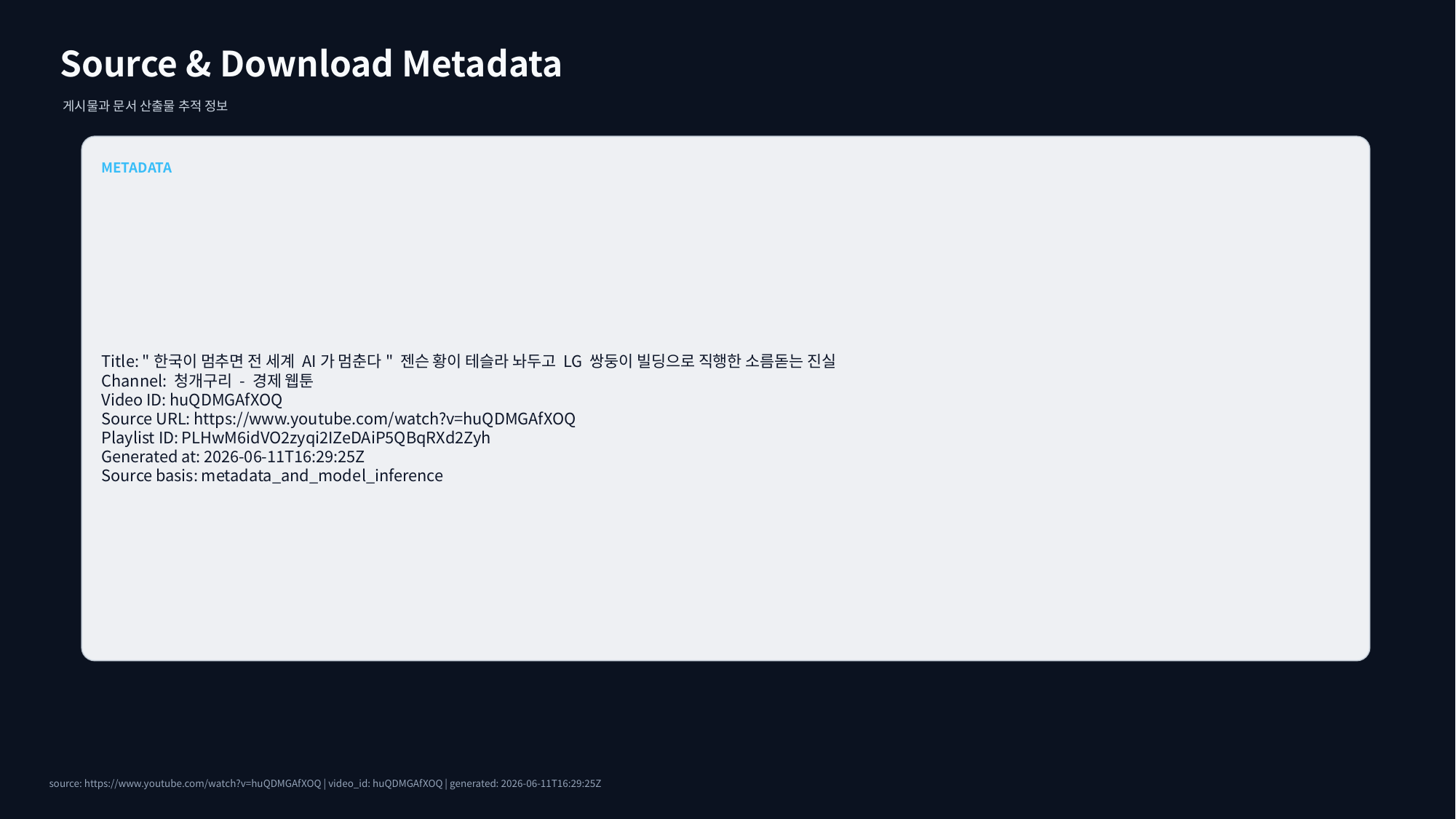

Source & Download Metadata
게시물과 문서 산출물 추적 정보

METADATA
Title: "한국이 멈추면 전 세계 AI가 멈춘다" 젠슨 황이 테슬라 놔두고 LG 쌍둥이 빌딩으로 직행한 소름돋는 진실
Channel: 청개구리 - 경제 웹툰
Video ID: huQDMGAfXOQ
Source URL: https://www.youtube.com/watch?v=huQDMGAfXOQ
Playlist ID: PLHwM6idVO2zyqi2IZeDAiP5QBqRXd2Zyh
Generated at: 2026-06-11T16:29:25Z
Source basis: metadata_and_model_inference
source: https://www.youtube.com/watch?v=huQDMGAfXOQ | video_id: huQDMGAfXOQ | generated: 2026-06-11T16:29:25Z